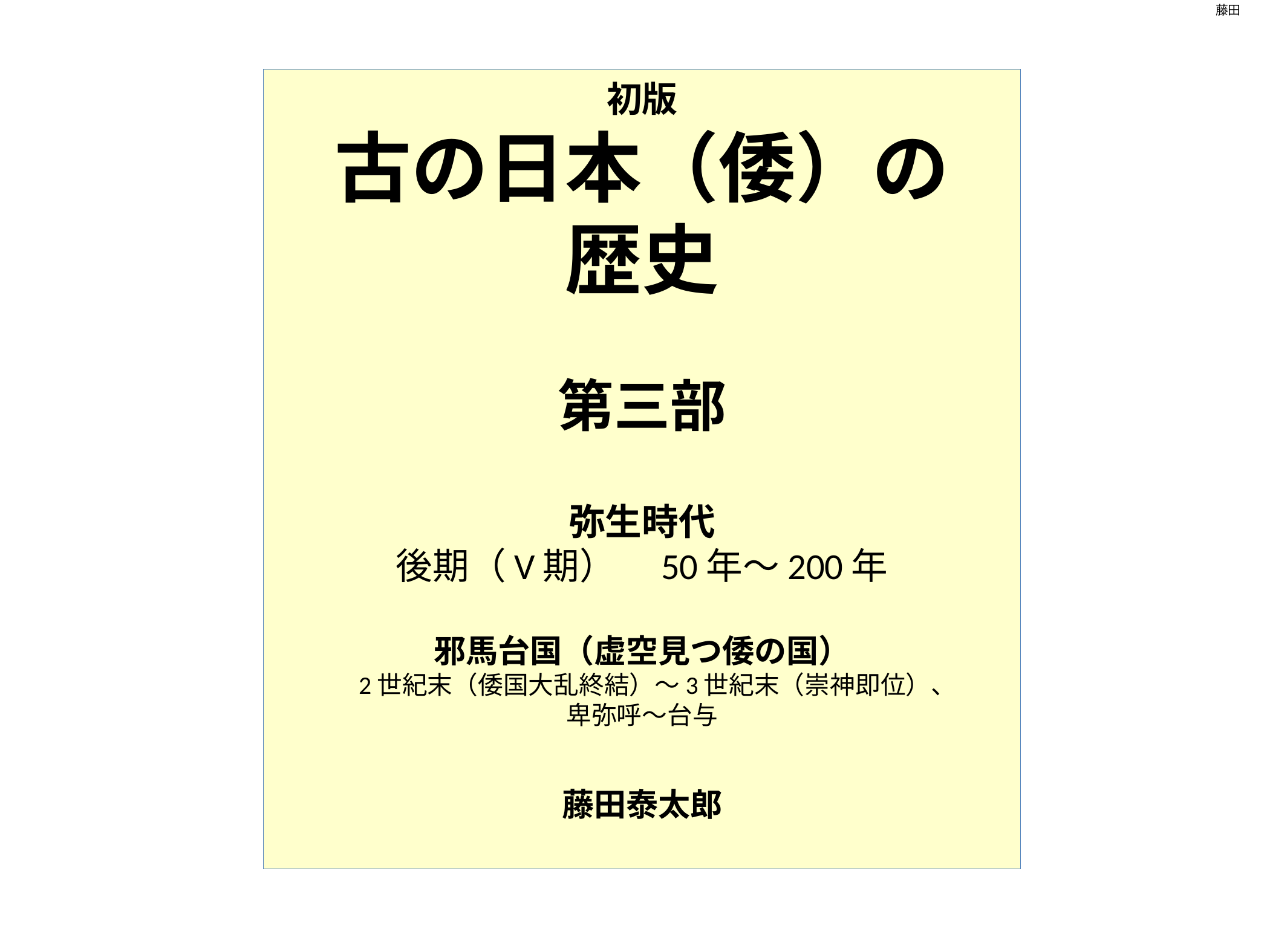

藤田
# 初版 古の日本（倭）の 歴史 第三部 弥生時代 後期（V期）　50年～200年 邪馬台国（虚空見つ倭の国） 　2世紀末（倭国大乱終結）～3世紀末（崇神即位）、 卑弥呼～台与 藤田泰太郎